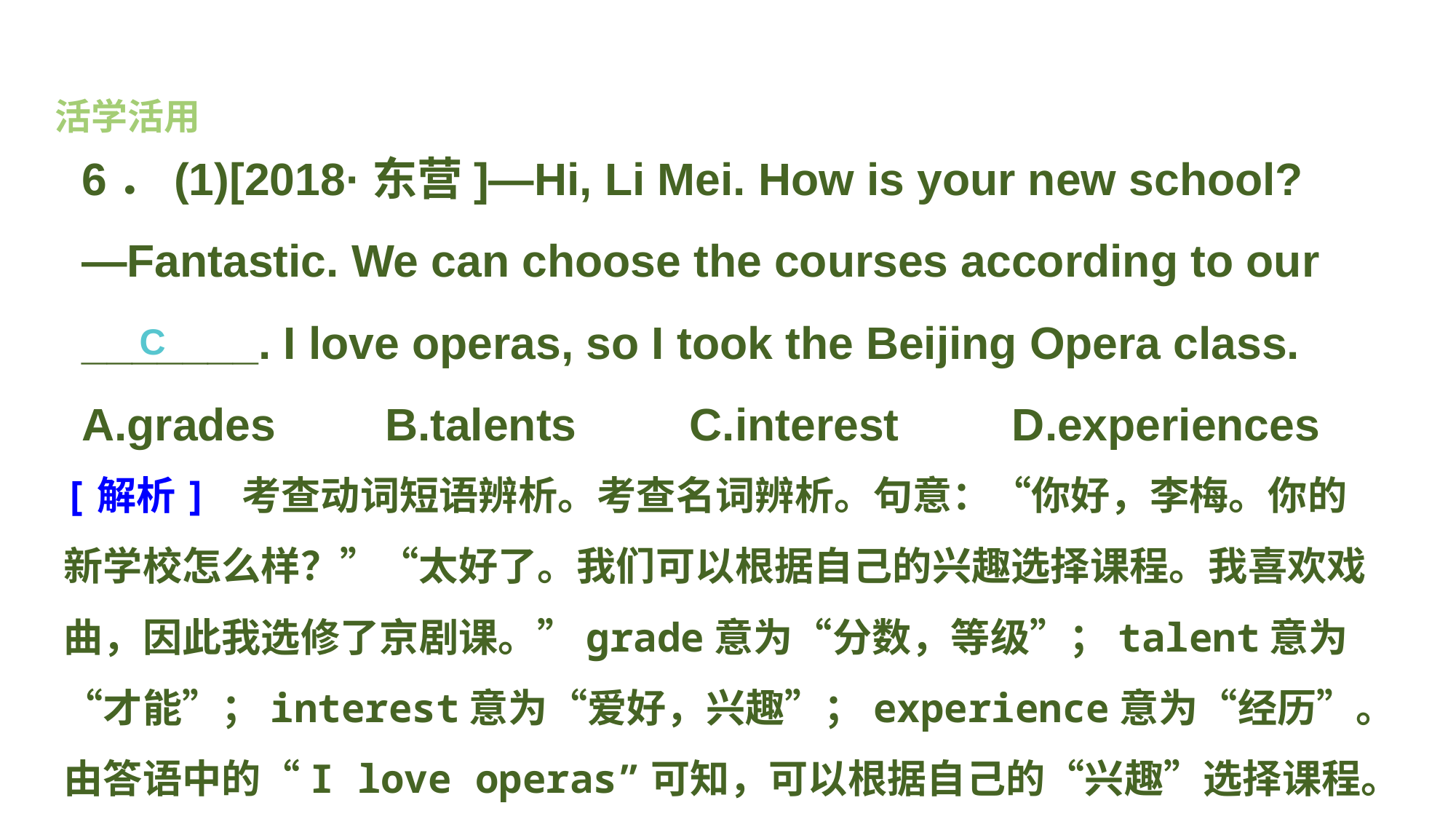

活学活用
6．(1)[2018·东营]—Hi, Li Mei. How is your new school?
—Fantastic. We can choose the courses according to our _______. I love operas, so I took the Beijing Opera class.
A.grades　    B.talents         C.interest         D.experiences
C
[解析] 考查动词短语辨析。考查名词辨析。句意：“你好，李梅。你的新学校怎么样？”“太好了。我们可以根据自己的兴趣选择课程。我喜欢戏曲，因此我选修了京剧课。”grade意为“分数，等级”；talent意为“才能”；interest意为“爱好，兴趣”；experience意为“经历”。由答语中的“I love operas”可知，可以根据自己的“兴趣”选择课程。故选C。